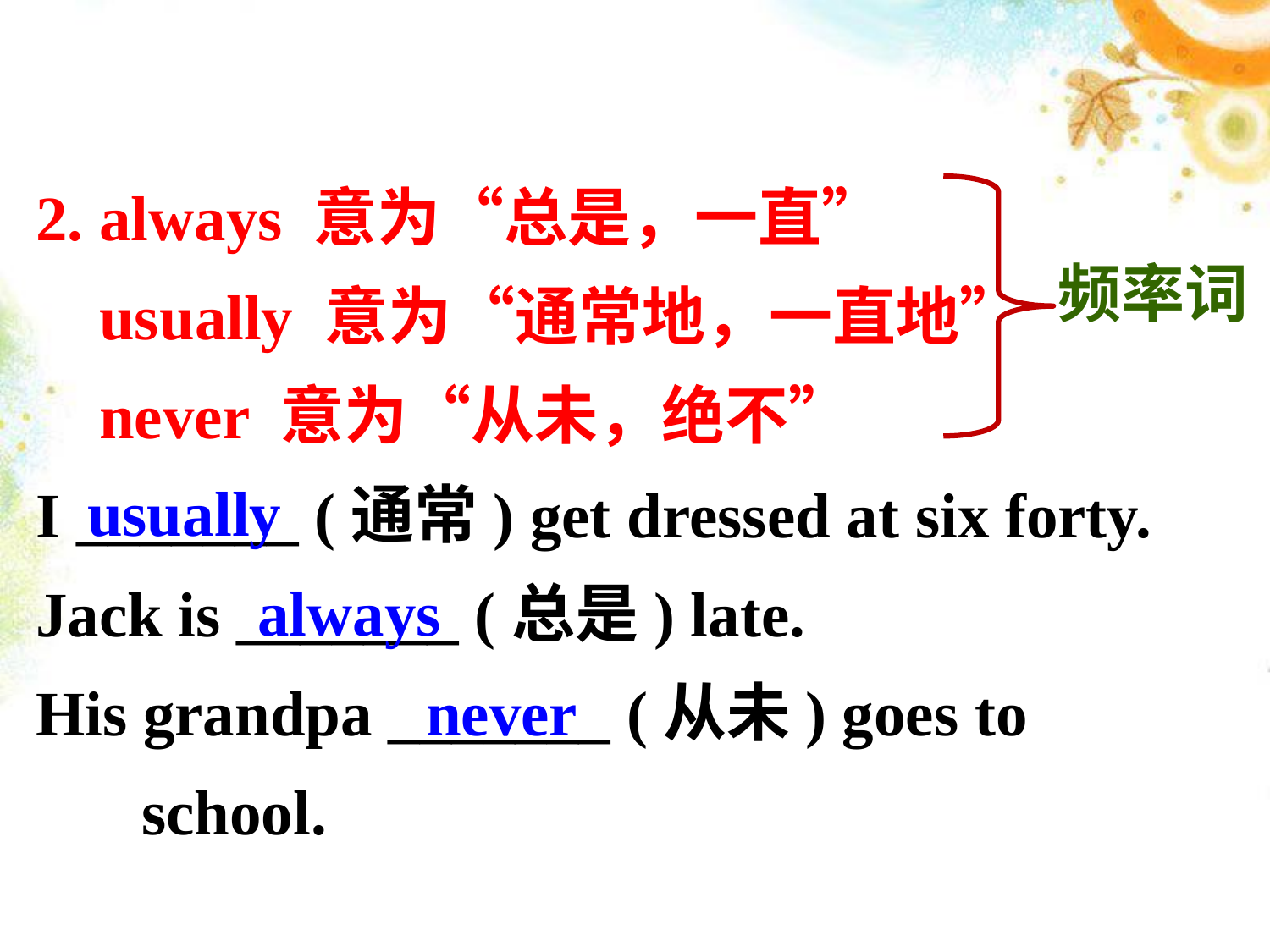

2. always 意为“总是，一直”
    usually 意为“通常地，一直地”
    never 意为“从未，绝不”
I _______ (通常) get dressed at six forty.
Jack is _______ (总是) late.
His grandpa _______ (从未) goes to school.

频率词
usually
always
never